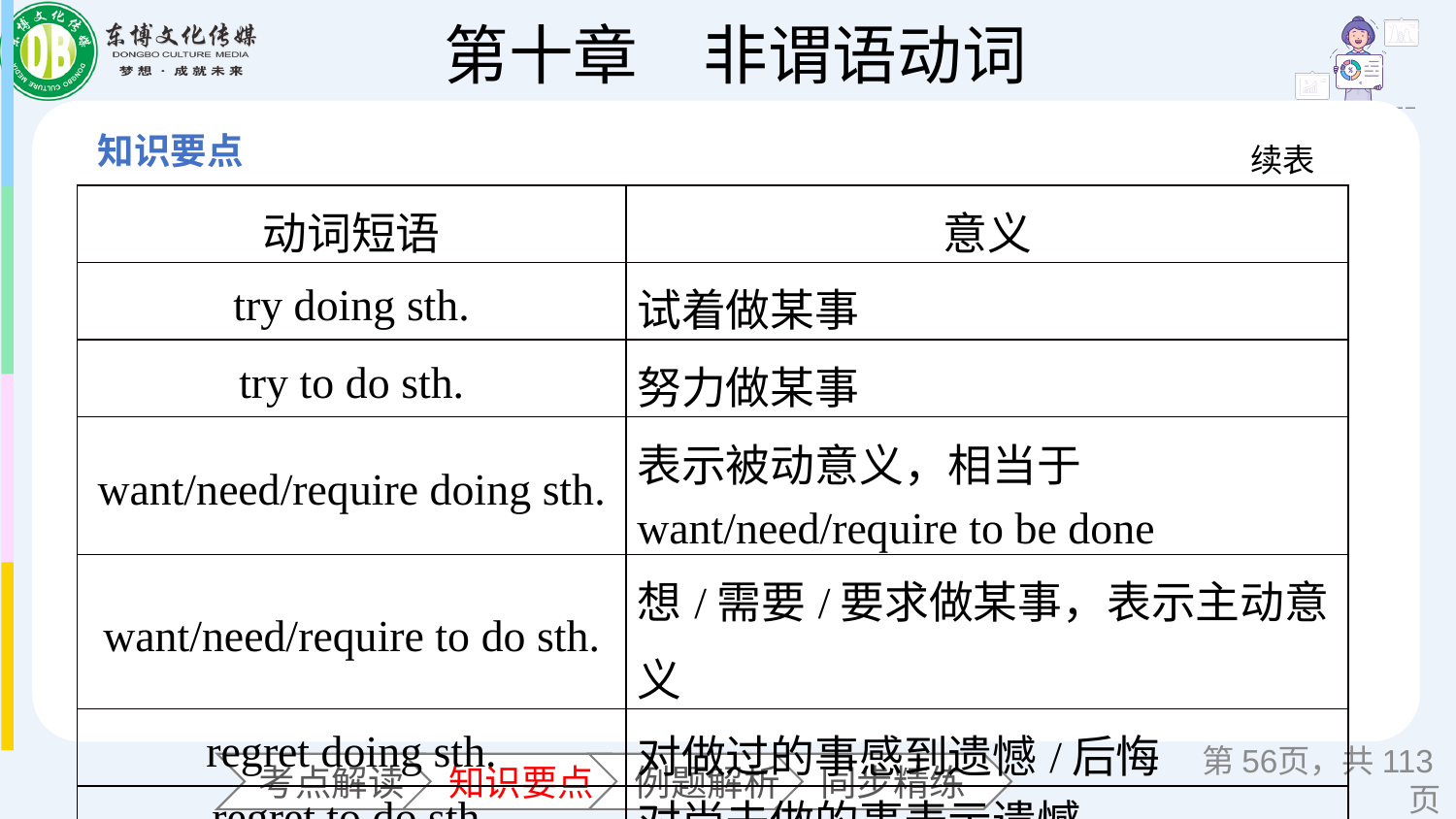

续表
| 动词短语 | 意义 |
| --- | --- |
| try doing sth. | 试着做某事 |
| try to do sth. | 努力做某事 |
| want/need/require doing sth. | 表示被动意义，相当于 want/need/require to be done |
| want/need/require to do sth. | 想/需要/要求做某事，表示主动意义 |
| regret doing sth. | 对做过的事感到遗憾/后悔 |
| regret to do sth. | 对尚未做的事表示遗憾 |
第56页，共113页